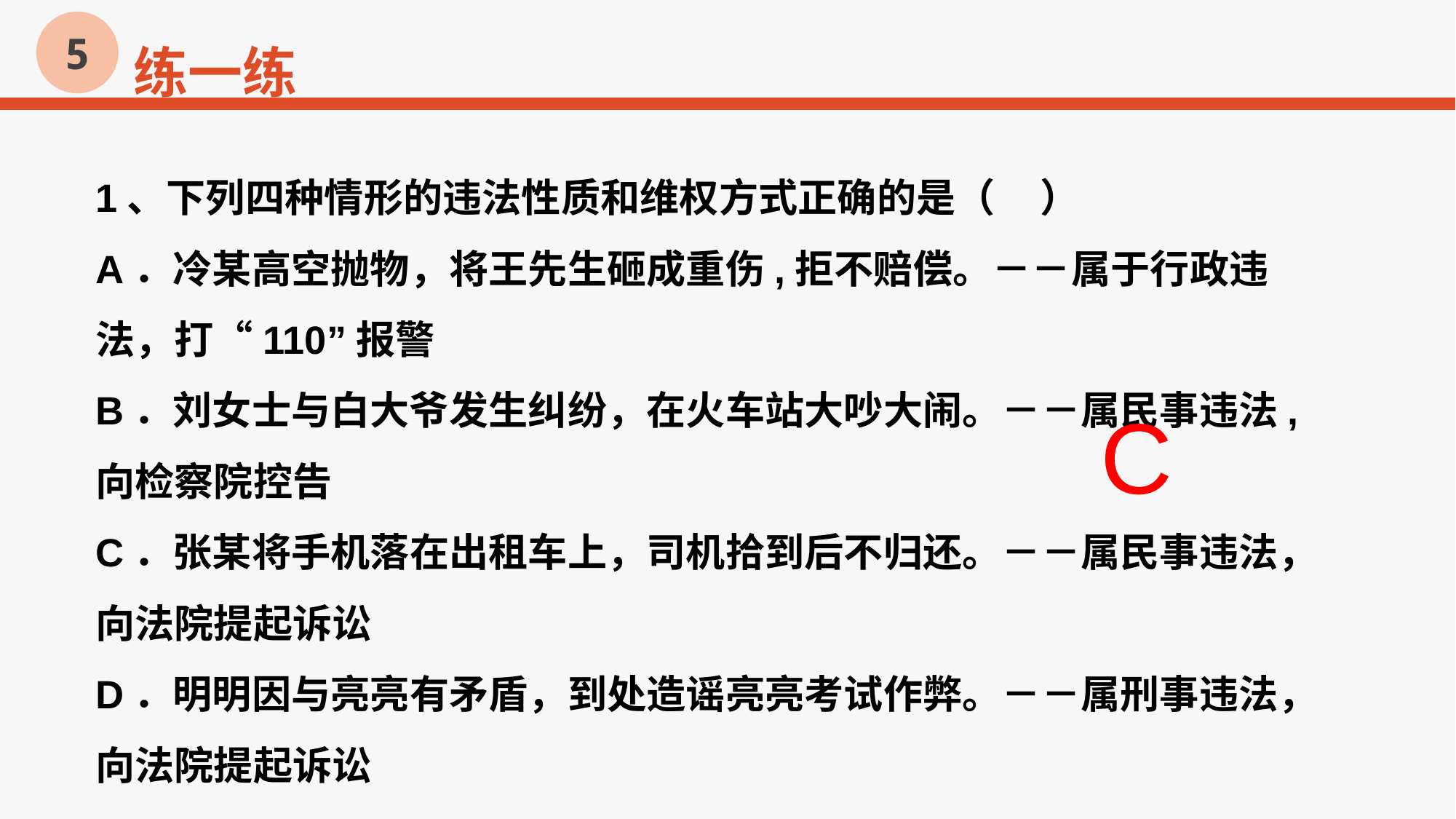

练一练
5

1、下列四种情形的违法性质和维权方式正确的是（     ）
A．冷某高空抛物，将王先生砸成重伤,拒不赔偿。－－属于行政违法，打“110”报警
B．刘女士与白大爷发生纠纷，在火车站大吵大闹。－－属民事违法,向检察院控告
C．张某将手机落在出租车上，司机拾到后不归还。－－属民事违法，向法院提起诉讼
D．明明因与亮亮有矛盾，到处造谣亮亮考试作弊。－－属刑事违法，向法院提起诉讼
C